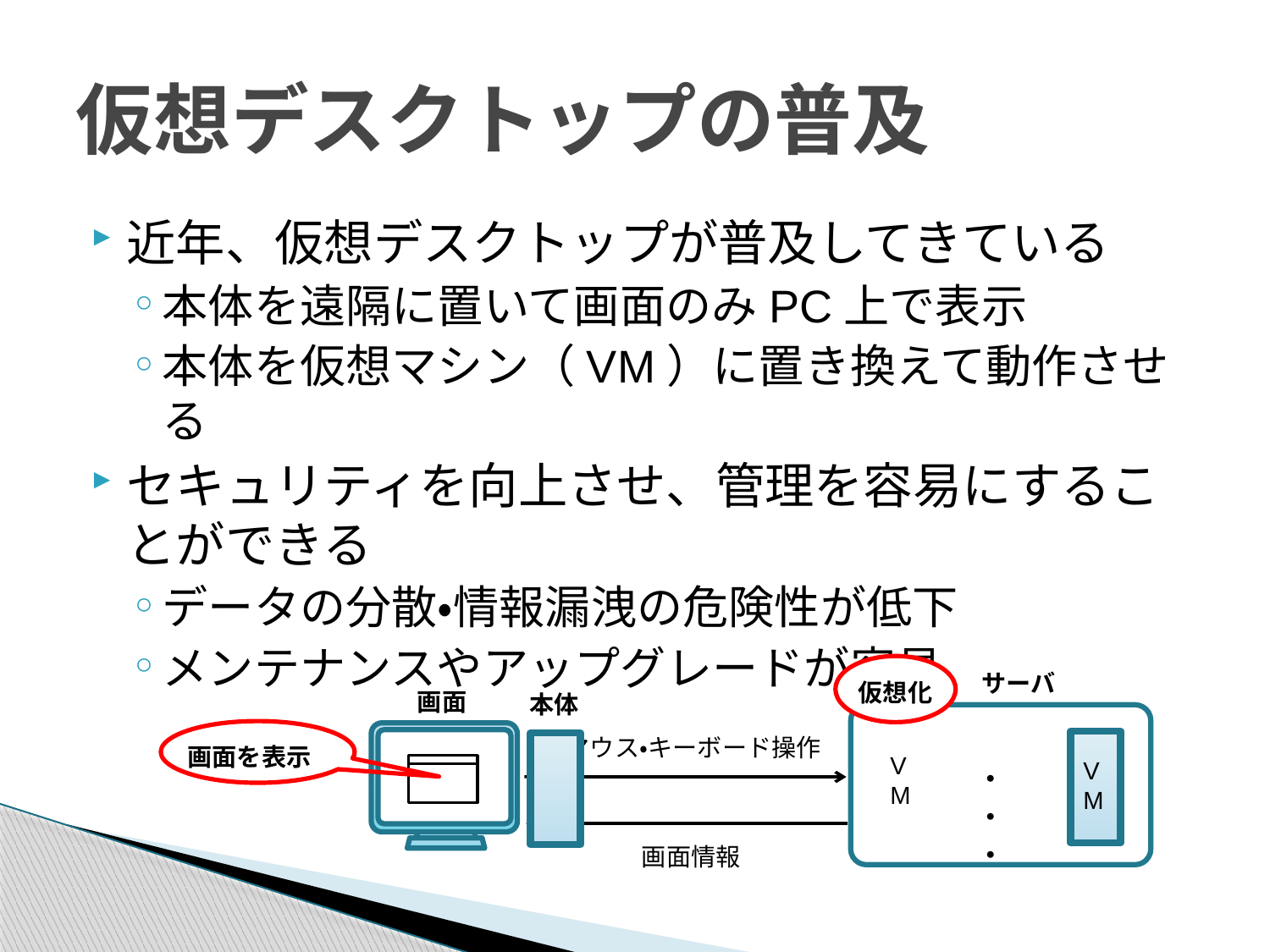

# 仮想デスクトップの普及
近年、仮想デスクトップが普及してきている
本体を遠隔に置いて画面のみPC上で表示
本体を仮想マシン（VM）に置き換えて動作させる
セキュリティを向上させ、管理を容易にすることができる
データの分散・情報漏洩の危険性が低下
メンテナンスやアップグレードが容易

仮想化
サーバ

VM
・・・
画面

本体

画面を表示

マウス・キーボード操作

VM
画面情報